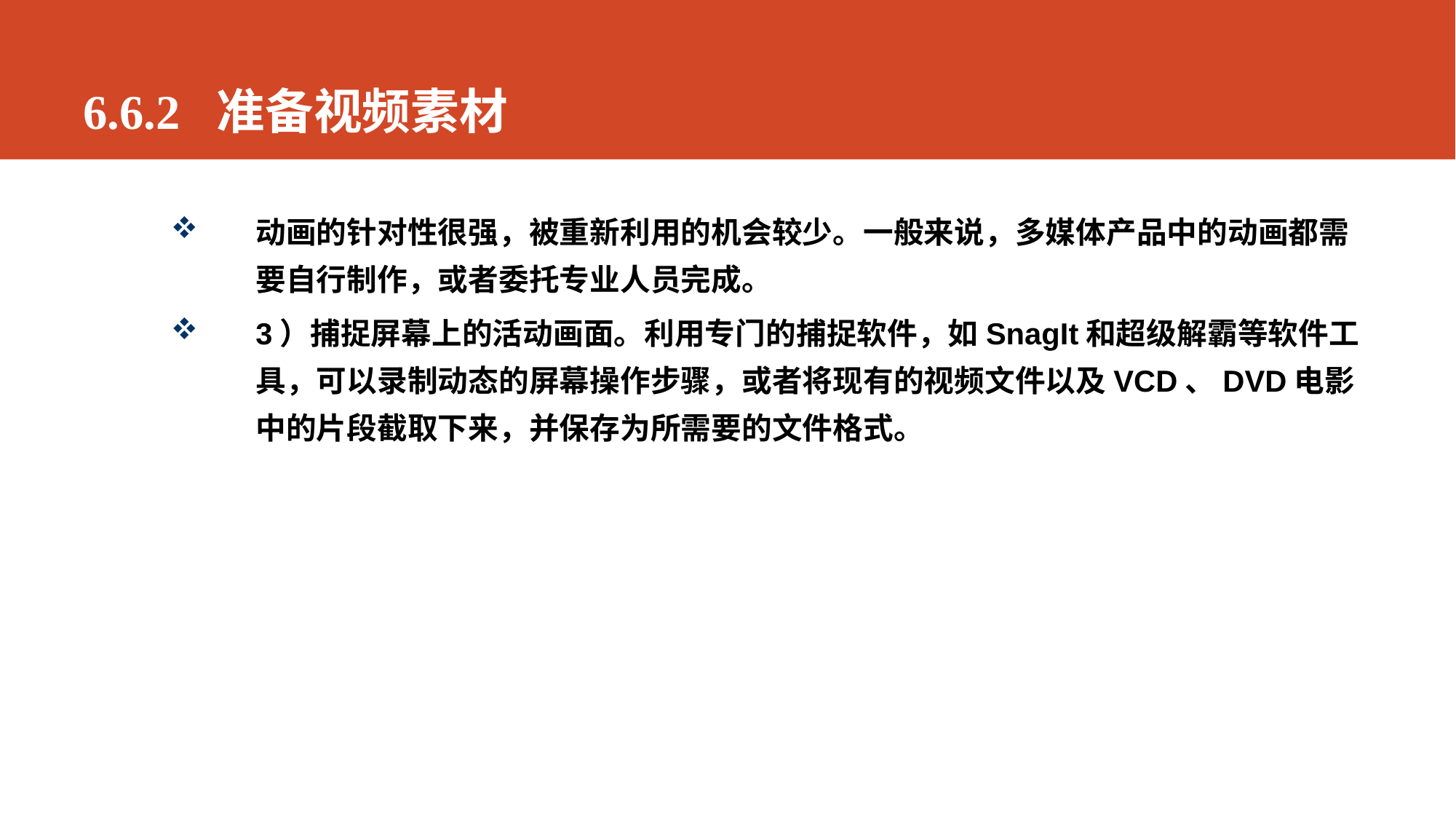

# 6.6.2  准备视频素材
动画的针对性很强，被重新利用的机会较少。一般来说，多媒体产品中的动画都需要自行制作，或者委托专业人员完成。
3）捕捉屏幕上的活动画面。利用专门的捕捉软件，如SnagIt和超级解霸等软件工具，可以录制动态的屏幕操作步骤，或者将现有的视频文件以及VCD、DVD电影中的片段截取下来，并保存为所需要的文件格式。